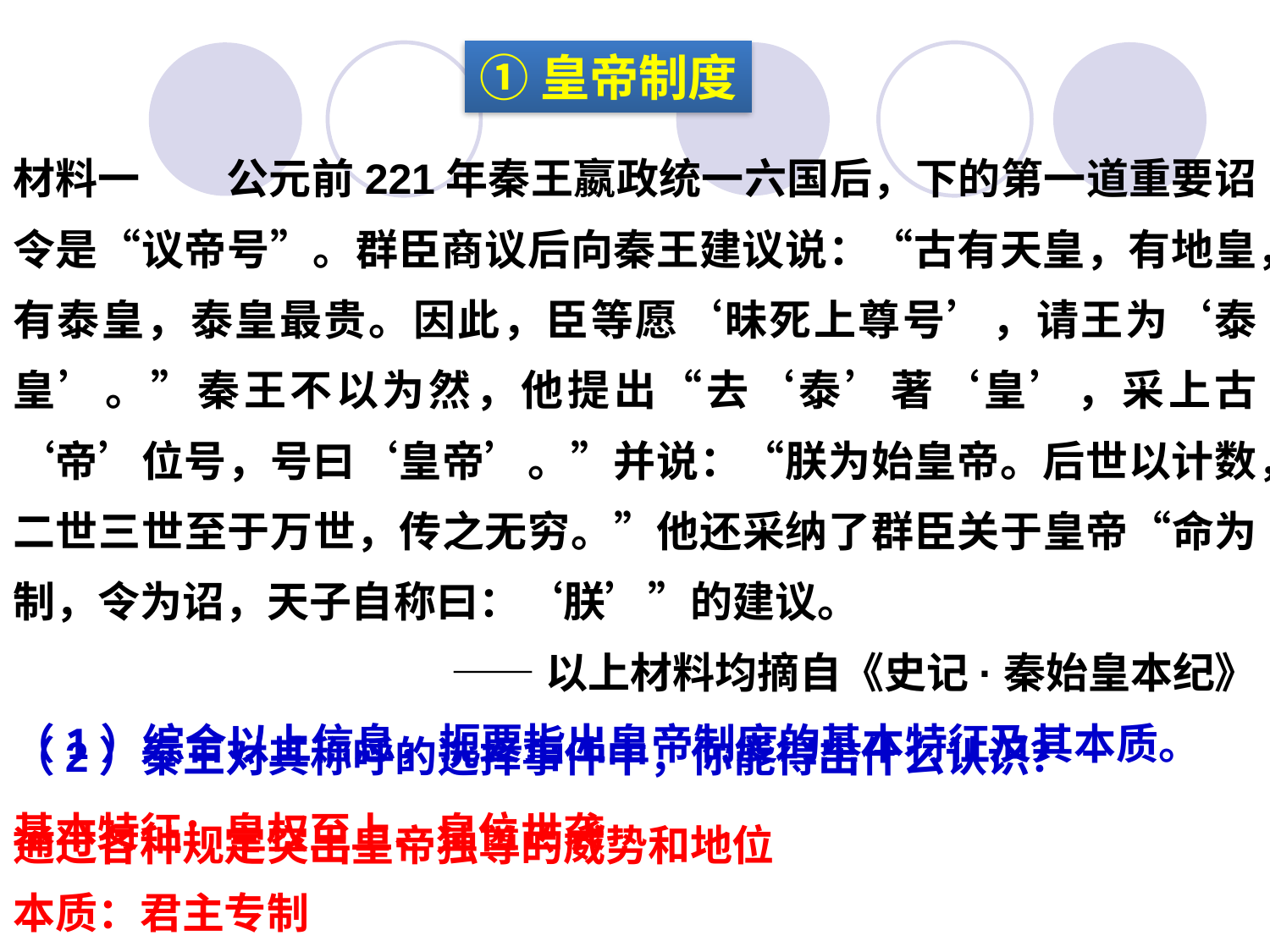

①皇帝制度
材料一　　公元前221年秦王嬴政统一六国后，下的第一道重要诏令是“议帝号”。群臣商议后向秦王建议说：“古有天皇，有地皇，有泰皇，泰皇最贵。因此，臣等愿‘昧死上尊号’，请王为‘泰皇’。”秦王不以为然，他提出“去‘泰’著‘皇’，采上古‘帝’位号，号曰‘皇帝’。”并说：“朕为始皇帝。后世以计数，二世三世至于万世，传之无穷。”他还采纳了群臣关于皇帝“命为制，令为诏，天子自称曰：‘朕’”的建议。
——以上材料均摘自《史记·秦始皇本纪》
（2）秦王对其称呼的选择事件中，你能得出什么认识？
（1）综合以上信息，扼要指出皇帝制度的基本特征及其本质。
通过各种规定突出皇帝独尊的威势和地位
基本特征：皇权至上、皇位世袭
本质：君主专制